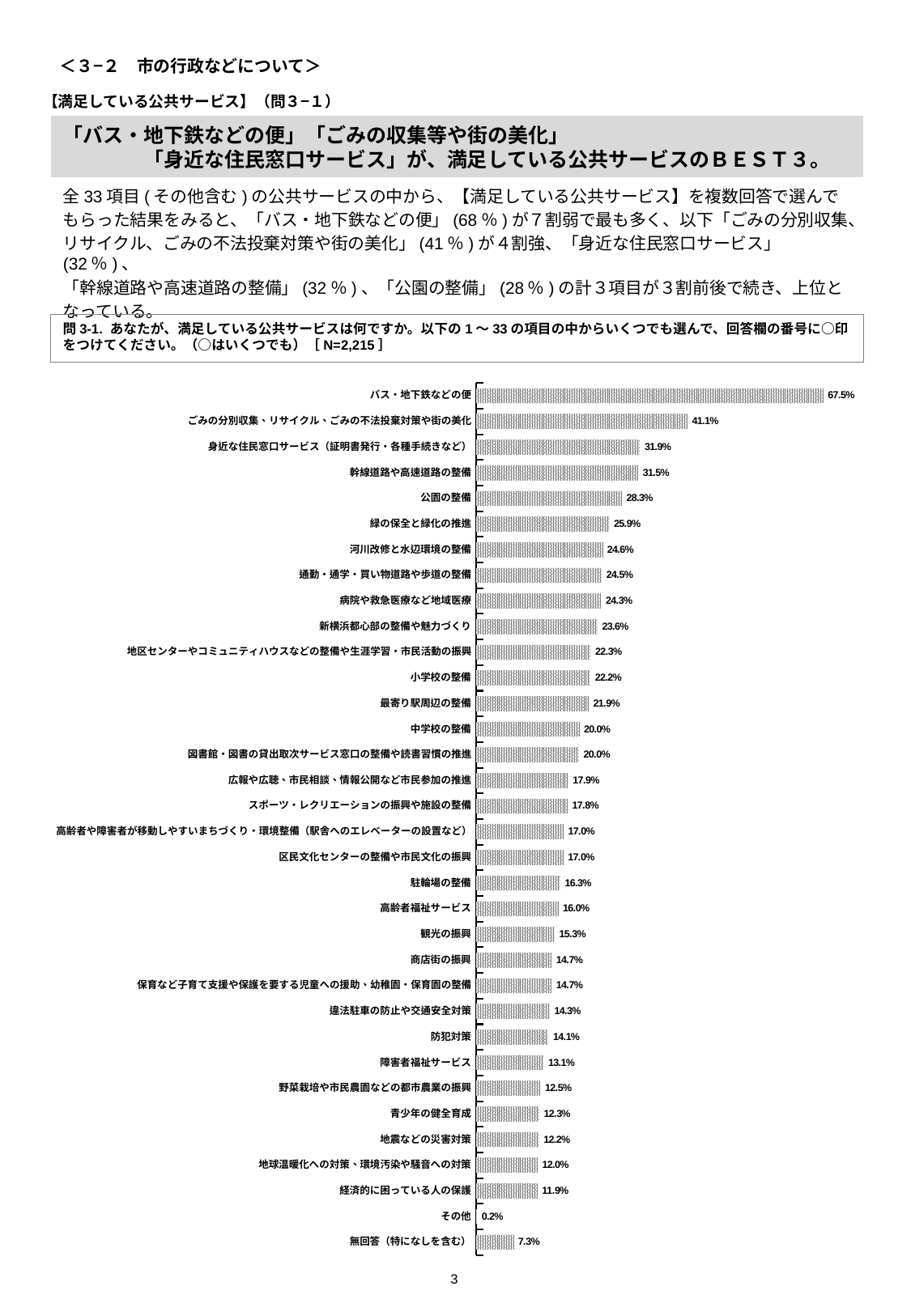

＜３−２　市の行政などについて＞
【満足している公共サービス】（問３−１）
# 「バス・地下鉄などの便」「ごみの収集等や街の美化」 　　　　「身近な住民窓口サービス」が、満足している公共サービスのＢＥＳＴ３。
全33項目(その他含む)の公共サービスの中から、【満足している公共サービス】を複数回答で選んで
もらった結果をみると、「バス・地下鉄などの便」(68％)が７割弱で最も多く、以下「ごみの分別収集、
リサイクル、ごみの不法投棄対策や街の美化」(41％)が４割強、「身近な住民窓口サービス」(32％)、
「幹線道路や高速道路の整備」(32％)、「公園の整備」(28％)の計３項目が３割前後で続き、上位と
なっている。
問3-1. あなたが、満足している公共サービスは何ですか。以下の1～33の項目の中からいくつでも選んで、回答欄の番号に○印をつけてください。（○はいくつでも）［N=2,215］

### Chart

| Category |  |
|---|---|
| バス・地下鉄などの便 | 0.675395033860047 |
| ごみの分別収集、リサイクル、ごみの不法投棄対策や街の美化 | 0.410835214446953 |
| 身近な住民窓口サービス（証明書発行・各種手続きなど） | 0.318735891647855 |
| 幹線道路や高速道路の整備 | 0.315124153498871 |
| 公園の整備 | 0.283069977426637 |
| 緑の保全と緑化の推進 | 0.259142212189616 |
| 河川改修と水辺環境の整備 | 0.246049661399549 |
| 通勤・通学・買い物道路や歩道の整備 | 0.244695259593679 |
| 病院や救急医療など地域医療 | 0.24334085778781 |
| 新横浜都心部の整備や魅力づくり | 0.236117381489842 |
| 地区センターやコミュニティハウスなどの整備や生涯学習・市民活動の振興 | 0.223024830699774 |
| 小学校の整備 | 0.222121896162528 |
| 最寄り駅周辺の整備 | 0.218961625282167 |
| 中学校の整備 | 0.200451467268623 |
| 図書館・図書の貸出取次サービス窓口の整備や読書習慣の推進 | 0.2 |
| 広報や広聴、市民相談、情報公開など市民参加の推進 | 0.179232505643341 |
| スポーツ・レクリエーションの振興や施設の整備 | 0.177878103837472 |
| 高齢者や障害者が移動しやすいまちづくり・環境整備（駅舎へのエレベーターの設置など） | 0.17020316027088 |
| 区民文化センターの整備や市民文化の振興 | 0.169751693002257 |
| 駐輪場の整備 | 0.163431151241535 |
| 高齢者福祉サービス | 0.159819413092551 |
| 観光の振興 | 0.152595936794582 |
| 商店街の振興 | 0.146726862302483 |
| 保育など子育て支援や保護を要する児童への援助、幼稚園・保育園の整備 | 0.146726862302483 |
| 違法駐車の防止や交通安全対策 | 0.143115124153499 |
| 防犯対策 | 0.140857787810384 |
| 障害者福祉サービス | 0.1313769751693 |
| 野菜栽培や市民農園などの都市農業の振興 | 0.125056433408578 |
| 青少年の健全育成 | 0.122799097065463 |
| 地震などの災害対策 | 0.12234762979684 |
| 地球温暖化への対策、環境汚染や騒音への対策 | 0.119638826185102 |
| 経済的に困っている人の保護 | 0.119187358916479 |
| その他 | 0.0018058690744921 |
| 無回答（特になしを含む） | 0.0731376975169301 |
3